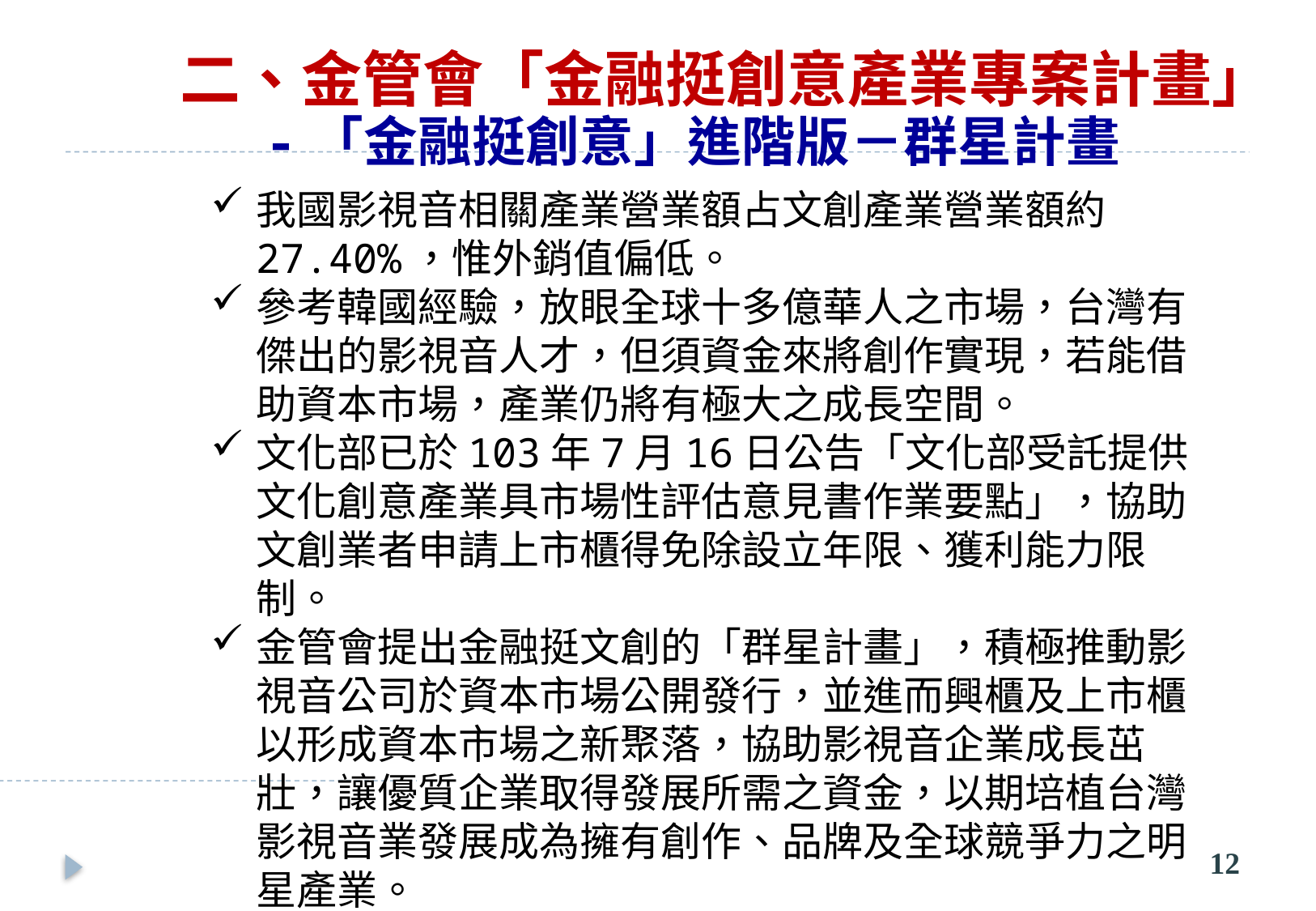

二、金管會「金融挺創意產業專案計畫」
   -「金融挺創意」進階版－群星計畫
我國影視音相關產業營業額占文創產業營業額約27.40%，惟外銷值偏低。
參考韓國經驗，放眼全球十多億華人之市場，台灣有傑出的影視音人才，但須資金來將創作實現，若能借助資本市場，產業仍將有極大之成長空間。
文化部已於103年7月16日公告「文化部受託提供文化創意產業具市場性評估意見書作業要點」，協助文創業者申請上市櫃得免除設立年限、獲利能力限制。
金管會提出金融挺文創的「群星計畫」，積極推動影視音公司於資本市場公開發行，並進而興櫃及上市櫃以形成資本市場之新聚落，協助影視音企業成長茁壯，讓優質企業取得發展所需之資金，以期培植台灣影視音業發展成為擁有創作、品牌及全球競爭力之明星產業。
12